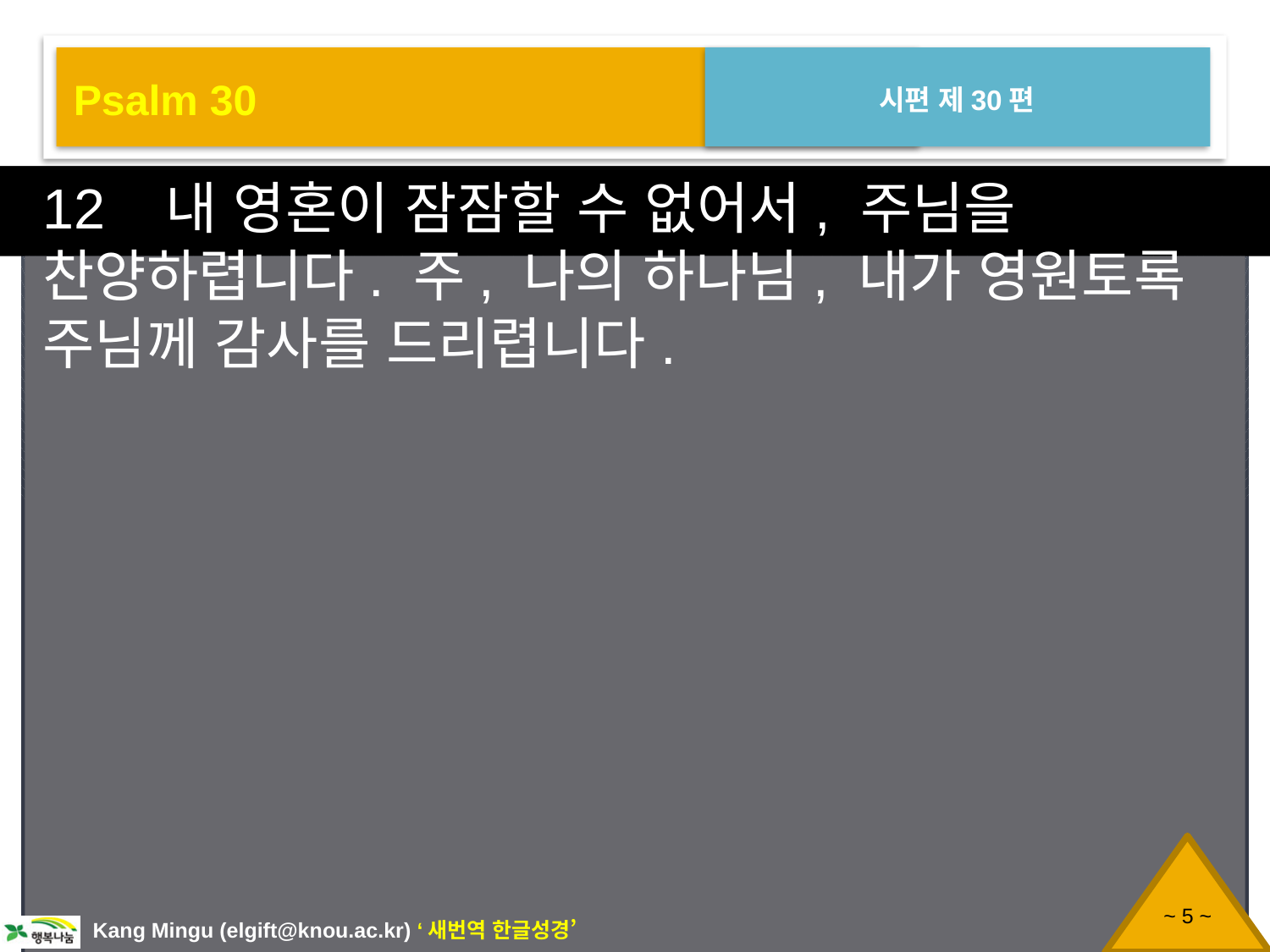

Psalm 30
시편 제30편
12   내 영혼이 잠잠할 수 없어서, 주님을 찬양하렵니다. 주, 나의 하나님, 내가 영원토록 주님께 감사를 드리렵니다.